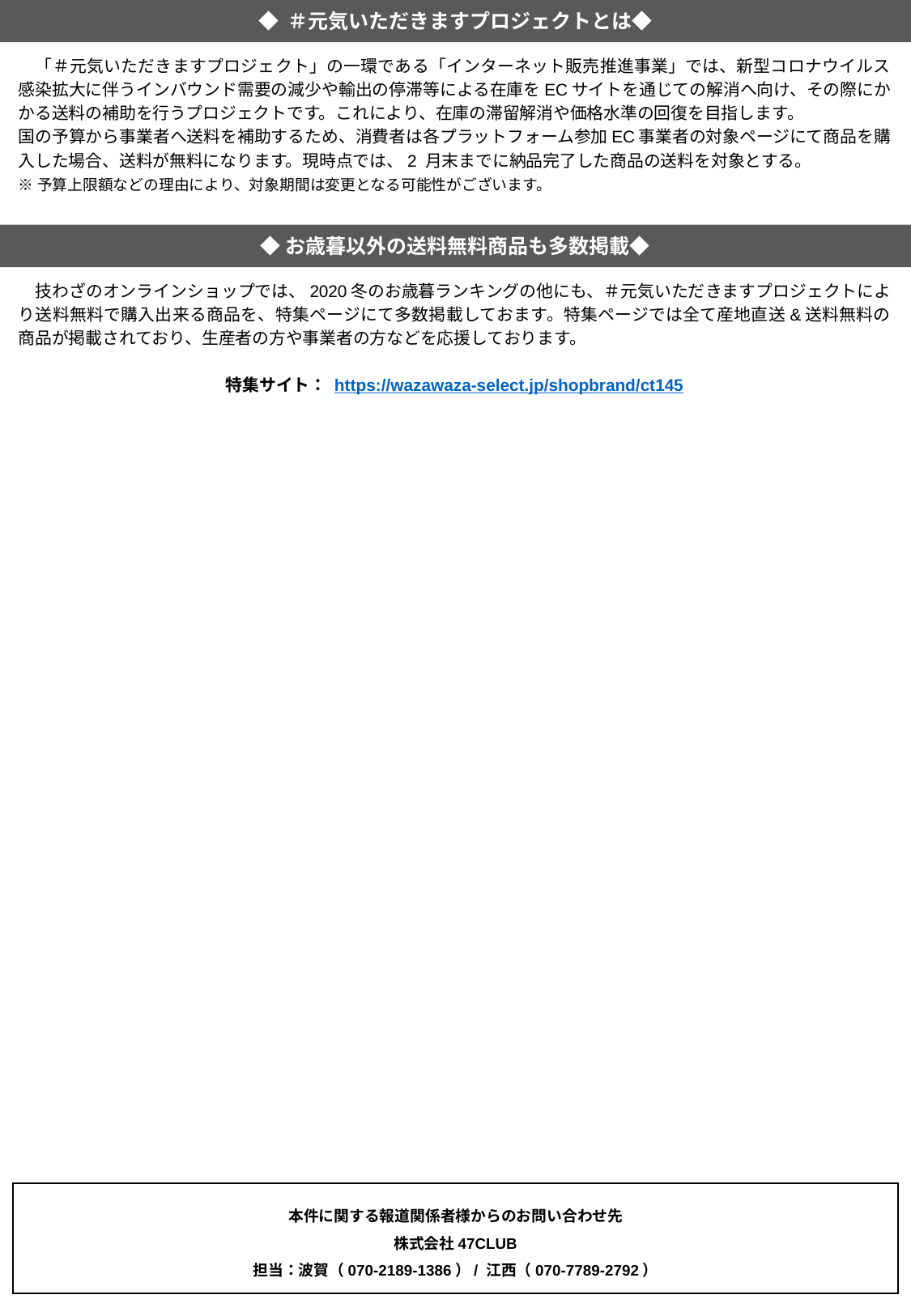

◆ ＃元気いただきますプロジェクトとは◆
　「＃元気いただきますプロジェクト」の一環である「インターネット販売推進事業」では、新型コロナウイルス感染拡大に伴うインバウンド需要の減少や輸出の停滞等による在庫をECサイトを通じての解消へ向け、その際にかかる送料の補助を行うプロジェクトです。これにより、在庫の滞留解消や価格水準の回復を目指します。
国の予算から事業者へ送料を補助するため、消費者は各プラットフォーム参加EC事業者の対象ページにて商品を購入した場合、送料が無料になります。現時点では、2 月末までに納品完了した商品の送料を対象とする。
※予算上限額などの理由により、対象期間は変更となる可能性がございます。

◆お歳暮以外の送料無料商品も多数掲載◆
　技わざのオンラインショップでは、2020冬のお歳暮ランキングの他にも、＃元気いただきますプロジェクトにより送料無料で購入出来る商品を、特集ページにて多数掲載しておます。特集ページでは全て産地直送&送料無料の商品が掲載されており、生産者の方や事業者の方などを応援しております。

特集サイト： https://wazawaza-select.jp/shopbrand/ct145
本件に関する報道関係者様からのお問い合わせ先
株式会社47CLUB
担当：波賀（070-2189-1386）/ 江西（070-7789-2792）